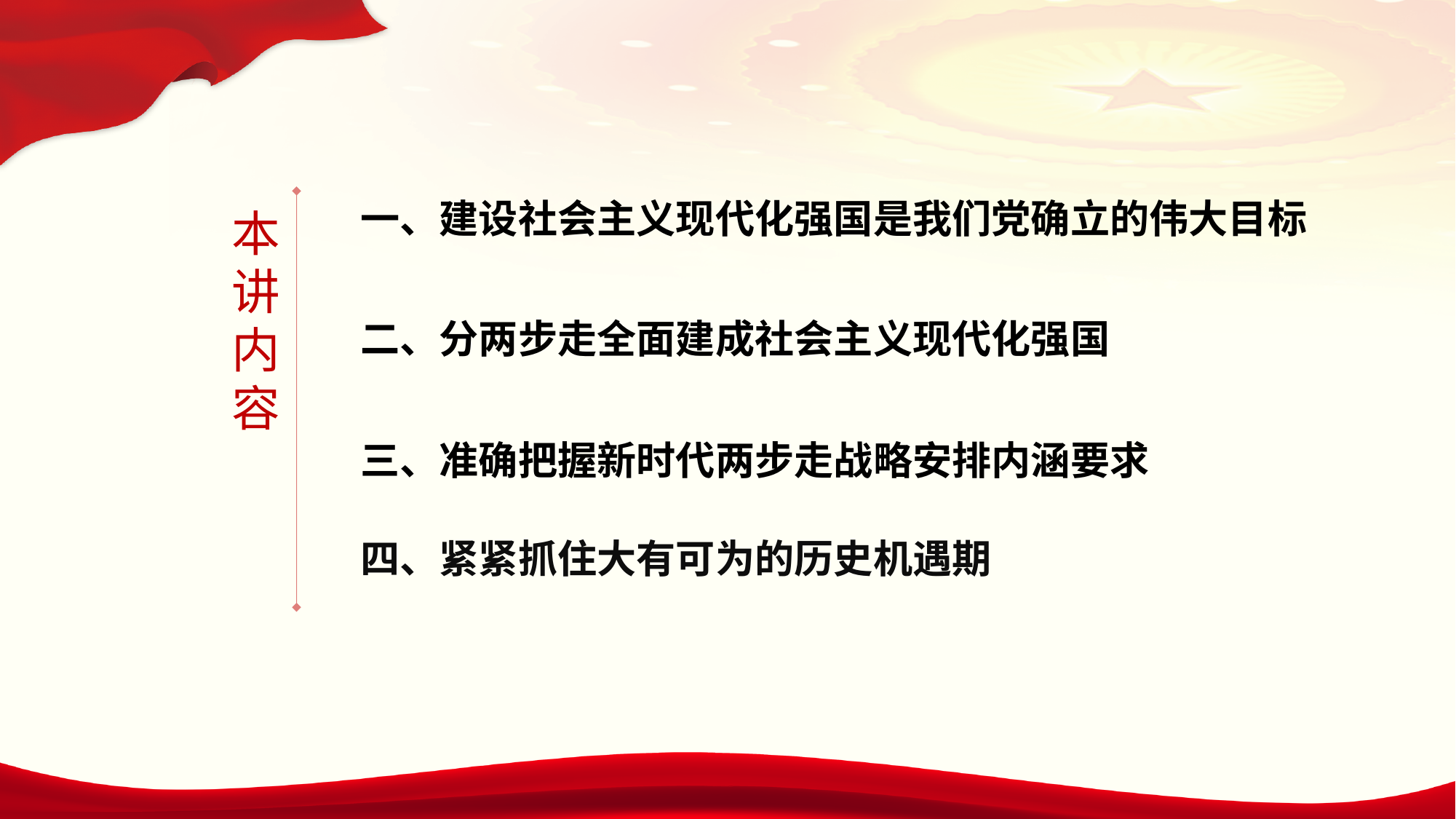

一、建设社会主义现代化强国是我们党确立的伟大目标
本讲内容
二、分两步走全面建成社会主义现代化强国
三、准确把握新时代两步走战略安排内涵要求
四、紧紧抓住大有可为的历史机遇期